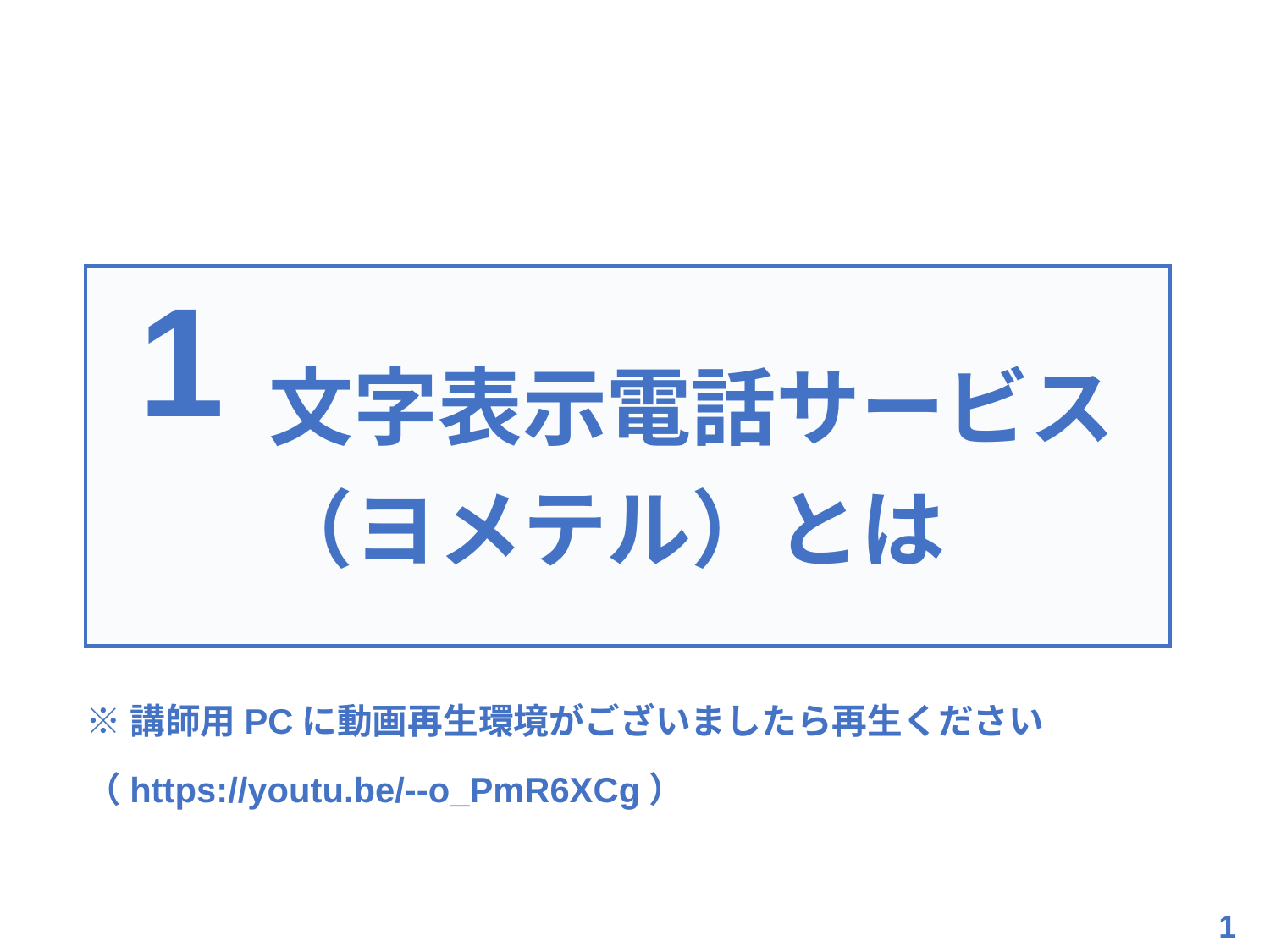

1
文字表示電話サービス（ヨメテル）とは
※講師用PCに動画再生環境がございましたら再生ください
（https://youtu.be/--o_PmR6XCg）
1